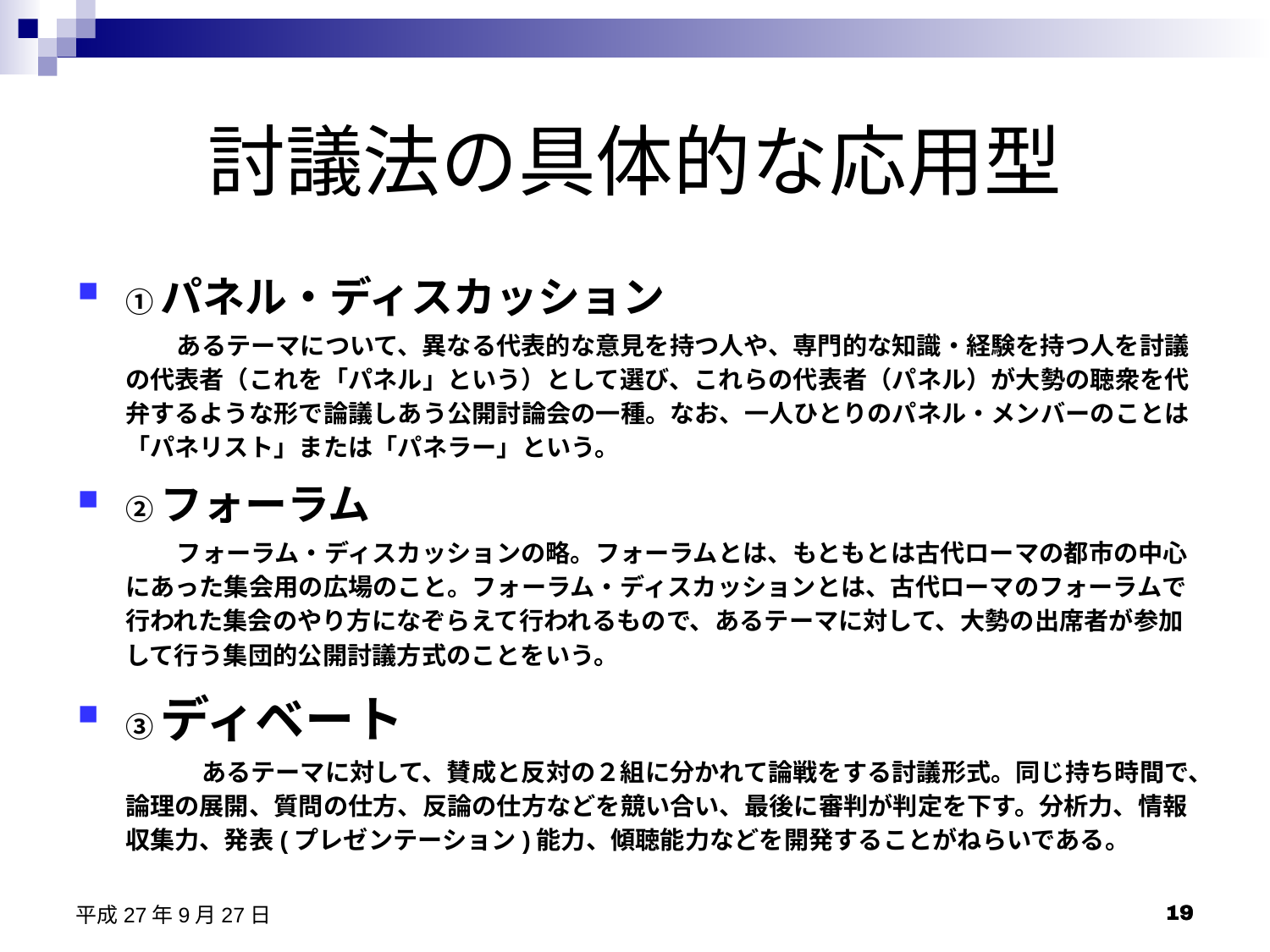

討議法の具体的な応用型
①パネル・ディスカッション
　　　　あるテーマについて、異なる代表的な意見を持つ人や、専門的な知識・経験を持つ人を討議の代表者（これを「パネル」という）として選び、これらの代表者（パネル）が大勢の聴衆を代弁するような形で論議しあう公開討論会の一種。なお、一人ひとりのパネル・メンバーのことは「パネリスト」または「パネラー」という。
②フォーラム
　　　　フォーラム・ディスカッションの略。フォーラムとは、もともとは古代ローマの都市の中心にあった集会用の広場のこと。フォーラム・ディスカッションとは、古代ローマのフォーラムで行われた集会のやり方になぞらえて行われるもので、あるテーマに対して、大勢の出席者が参加して行う集団的公開討議方式のことをいう。
③ディベート
　　　　　あるテーマに対して、賛成と反対の２組に分かれて論戦をする討議形式。同じ持ち時間で、論理の展開、質問の仕方、反論の仕方などを競い合い、最後に審判が判定を下す。分析力、情報収集力、発表(プレゼンテーション)能力、傾聴能力などを開発することがねらいである。

平成27年9月27日
19
19